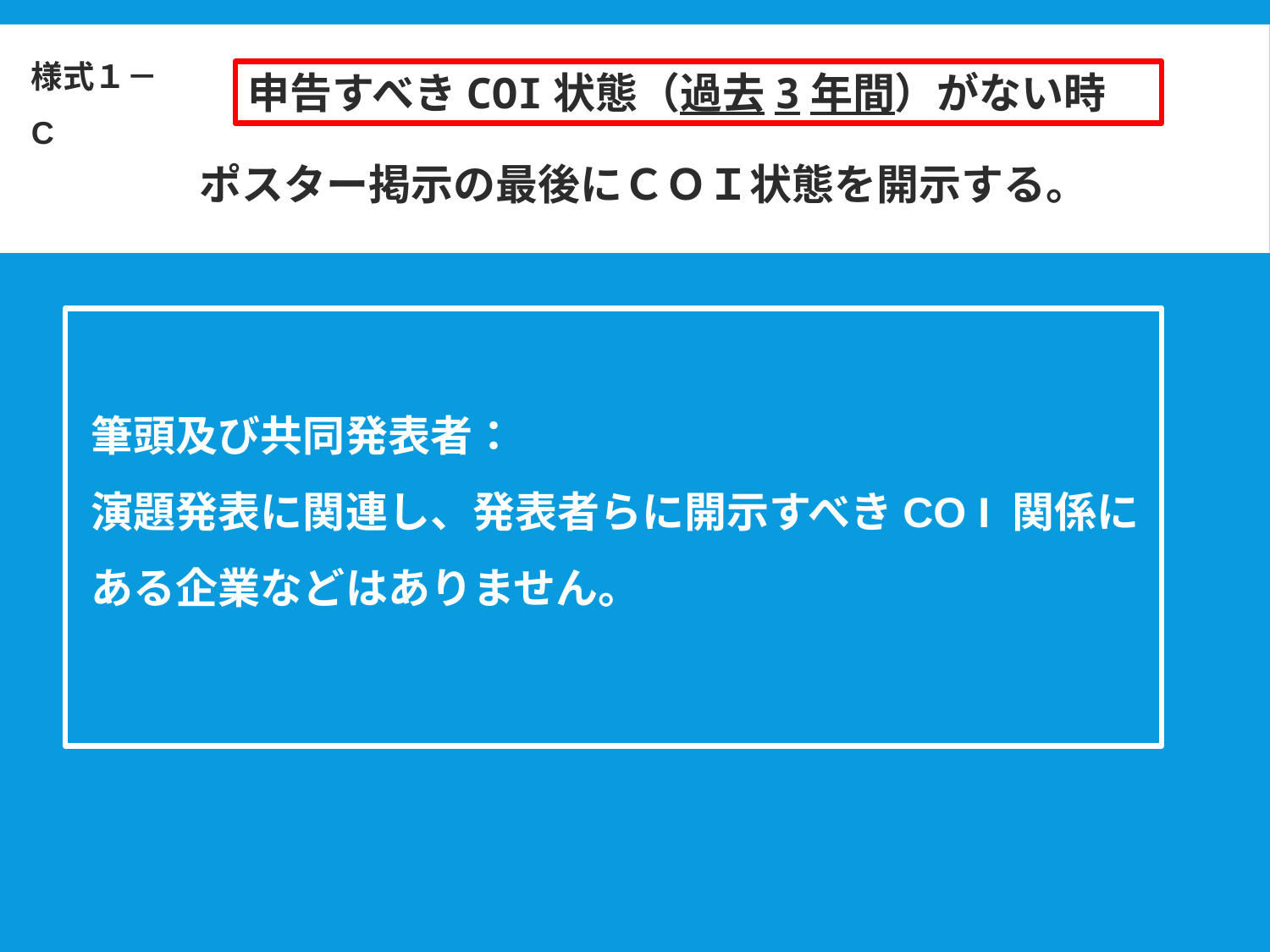

様式１－C
申告すべきCOI状態（過去3年間）がない時
ポスター掲示の最後にＣＯＩ状態を開示する。

筆頭及び共同発表者：
演題発表に関連し、発表者らに開示すべきCO I 関係にある企業などはありません。